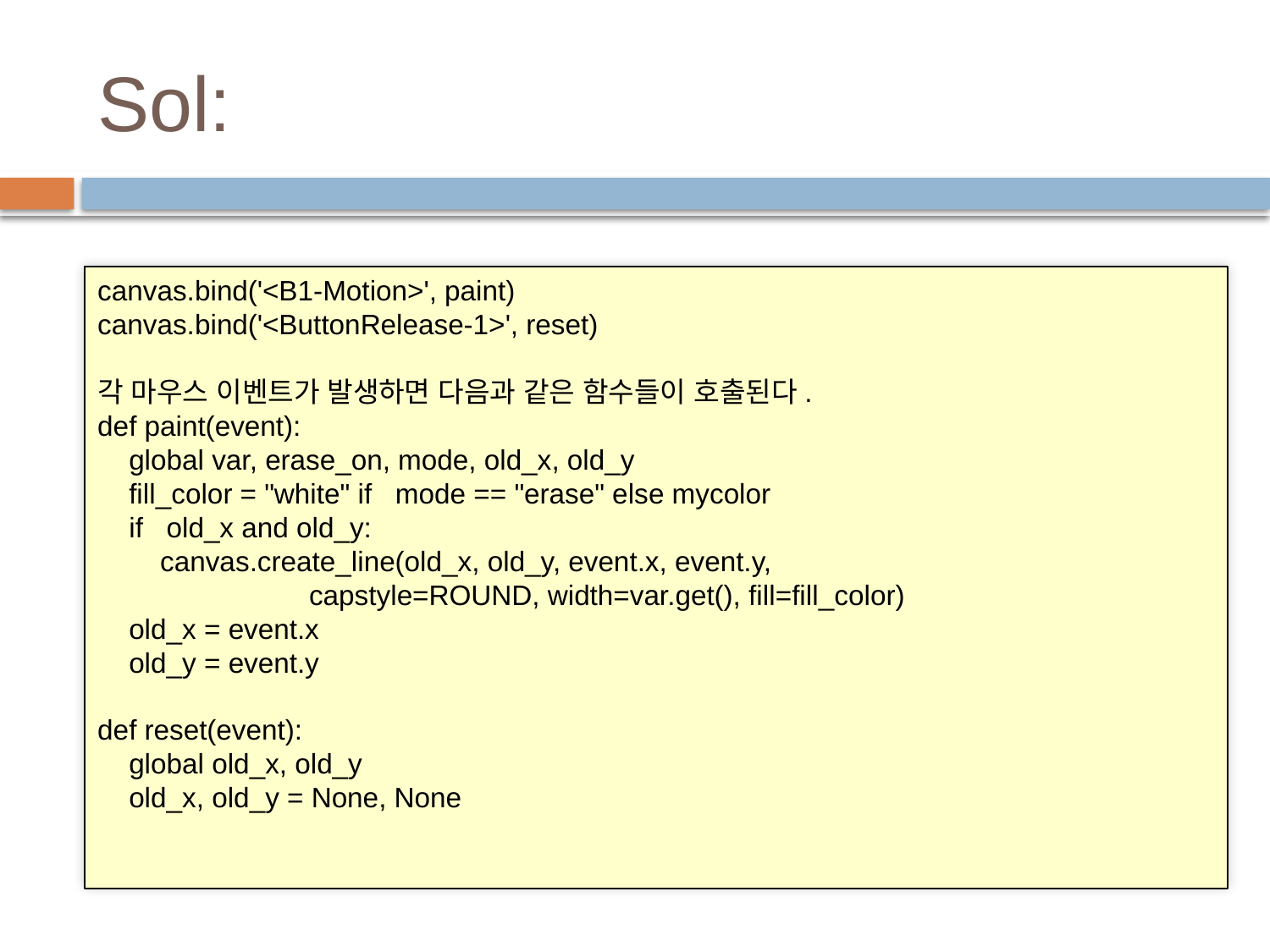

# Sol:
canvas.bind('<B1-Motion>', paint)
canvas.bind('<ButtonRelease-1>', reset)

각 마우스 이벤트가 발생하면 다음과 같은 함수들이 호출된다.
def paint(event):
    global var, erase_on, mode, old_x, old_y
    fill_color = "white" if   mode == "erase" else mycolor
    if   old_x and old_y:
        canvas.create_line(old_x, old_y, event.x, event.y,
                           capstyle=ROUND, width=var.get(), fill=fill_color)
    old_x = event.x
    old_y = event.y

def reset(event):
    global old_x, old_y
    old_x, old_y = None, None